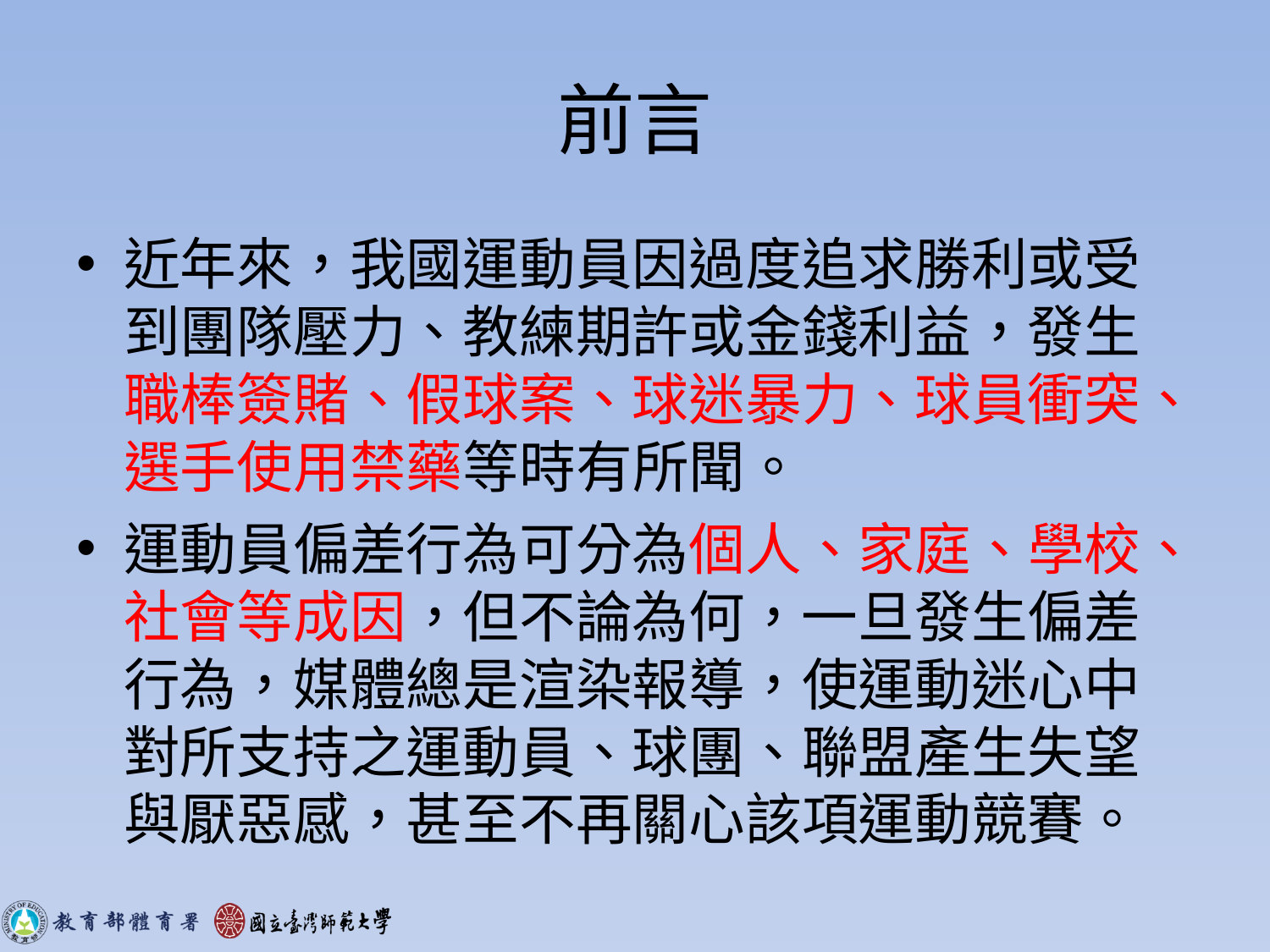

# 前言
近年來，我國運動員因過度追求勝利或受到團隊壓力、教練期許或金錢利益，發生職棒簽賭、假球案、球迷暴力、球員衝突、選手使用禁藥等時有所聞。
運動員偏差行為可分為個人、家庭、學校、社會等成因，但不論為何，一旦發生偏差行為，媒體總是渲染報導，使運動迷心中對所支持之運動員、球團、聯盟產生失望與厭惡感，甚至不再關心該項運動競賽。